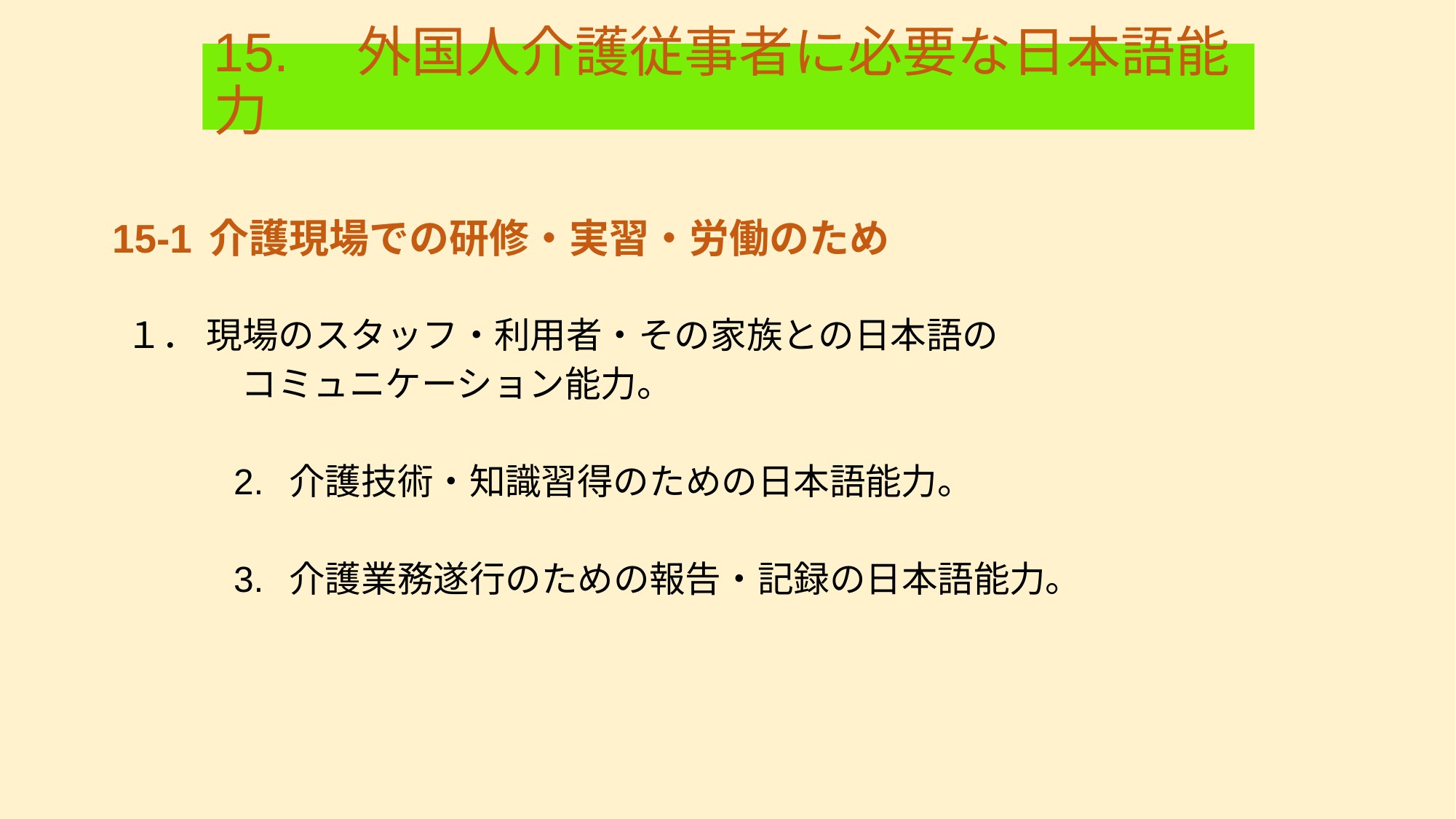

# 15.　外国人介護従事者に必要な日本語能力
　　　　　15-1 介護現場での研修・実習・労働のため

　   　　　　１． 現場のスタッフ・利用者・その家族との日本語の
           　　　　　コミュニケーション能力。

　 　　　　　　2.  介護技術・知識習得のための日本語能力。

　 　　　　　　3.  介護業務遂行のための報告・記録の日本語能力。